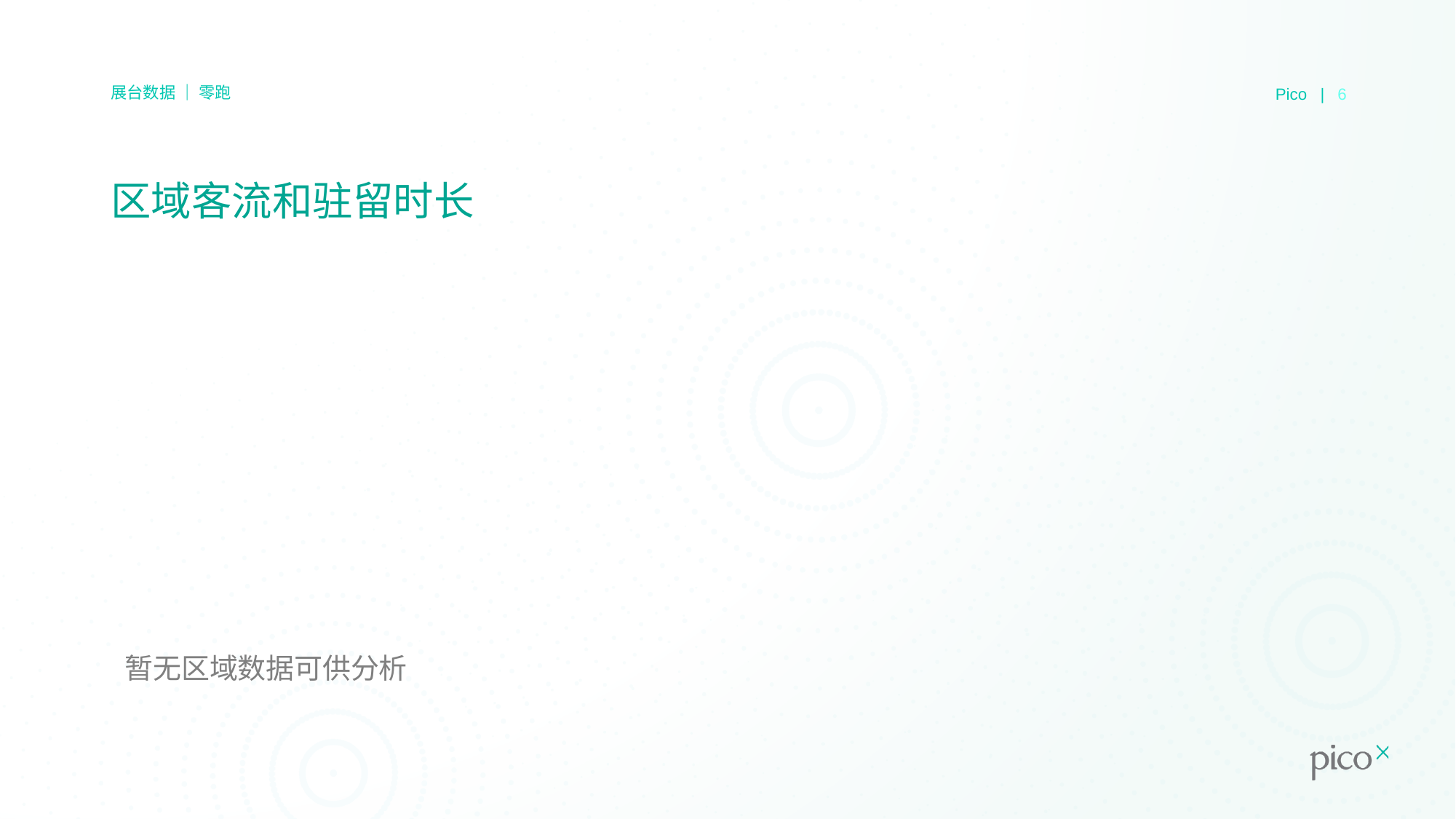

Pico   |
6
展台数据 ｜ 零跑
# 区域客流和驻留时长

暂无区域数据可供分析